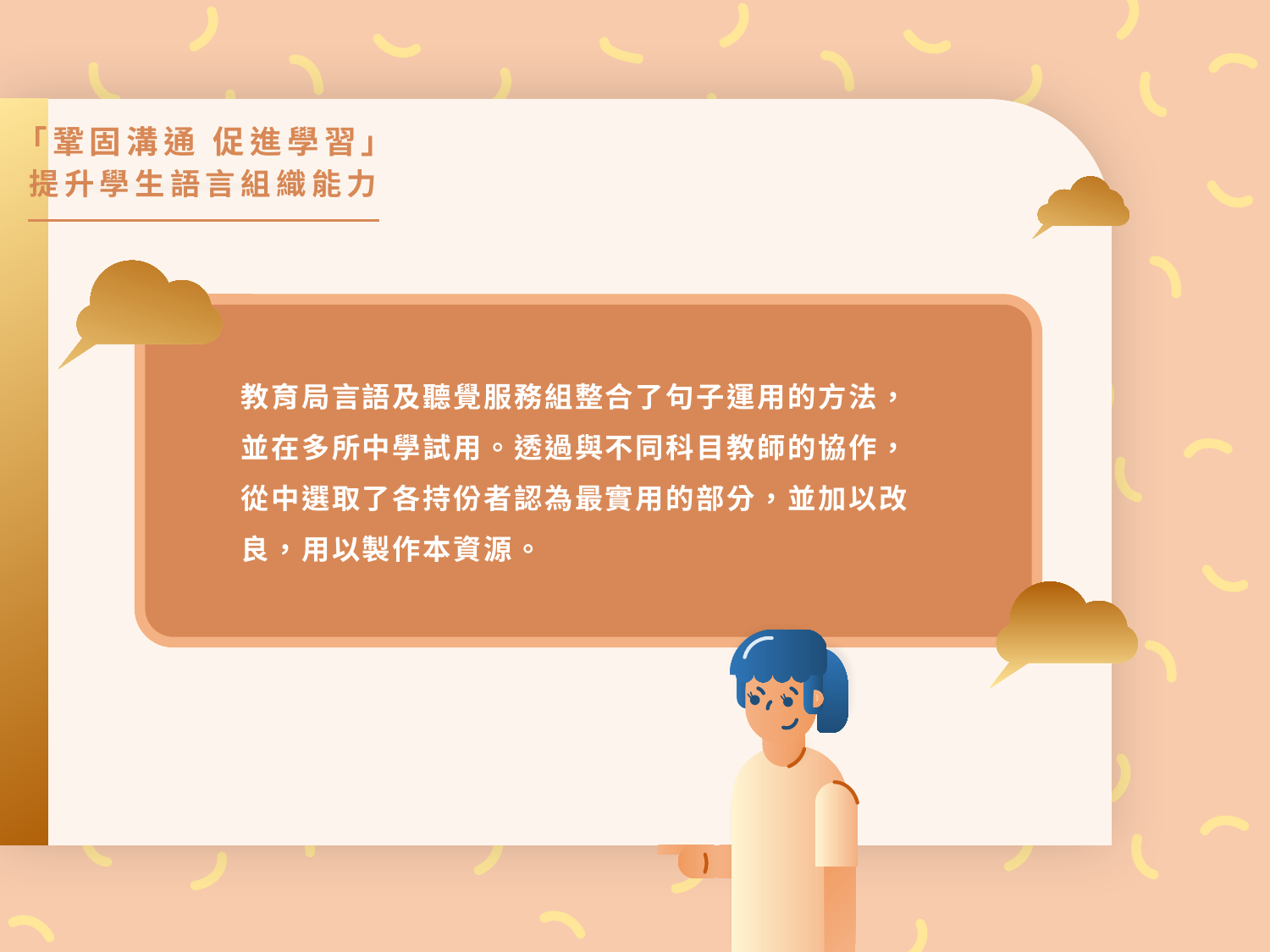

「鞏固溝通 促進學習」
提升學生語言組織能力

教育局言語及聽覺服務組整合了句子運用的方法，並在多所中學試用。透過與不同科目教師的協作，從中選取了各持份者認為最實用的部分，並加以改良，用以製作本資源。